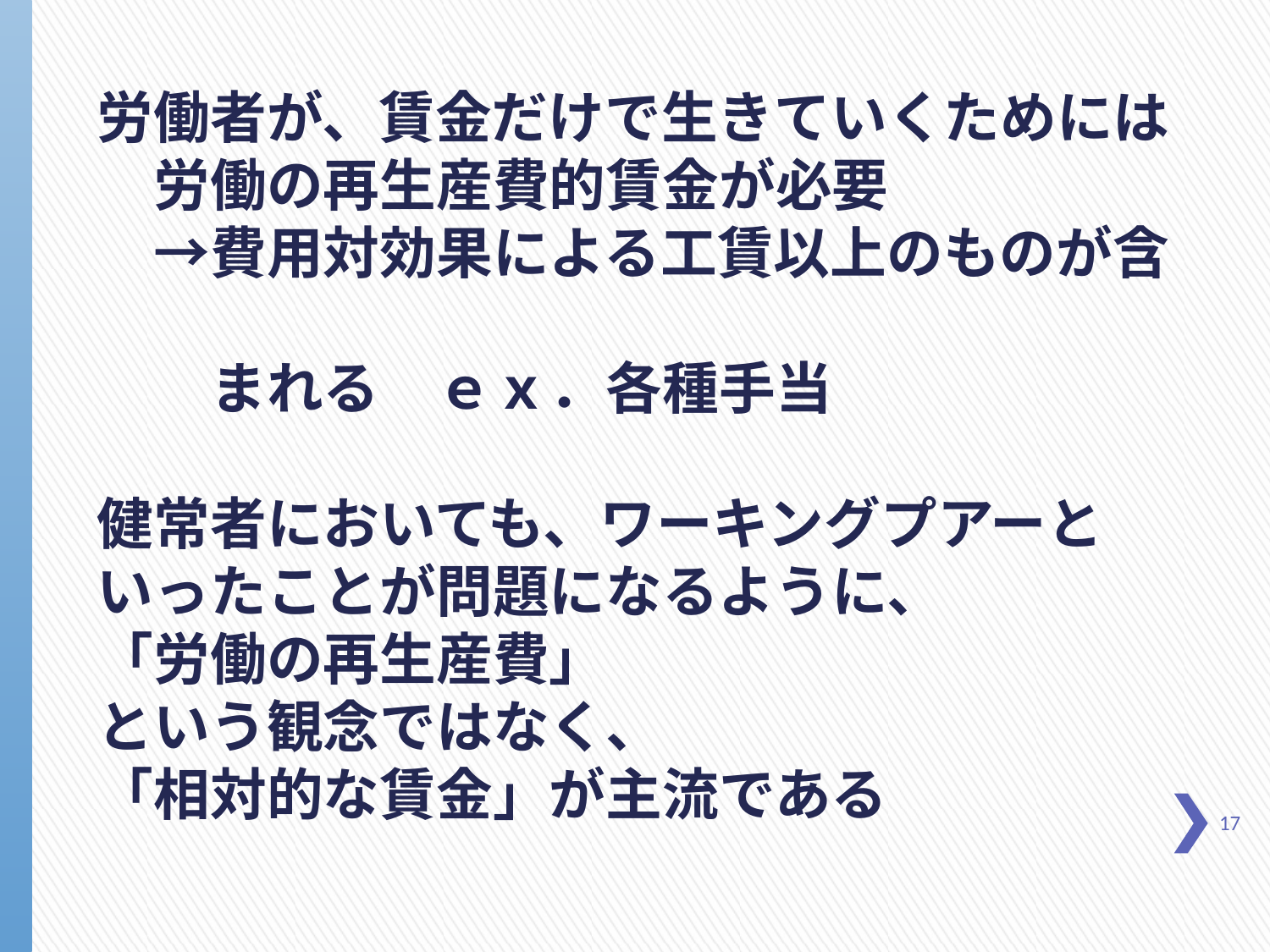

労働者が、賃金だけで生きていくためには　労働の再生産費的賃金が必要
　→費用対効果による工賃以上のものが含
　　まれる　ｅｘ．各種手当

健常者においても、ワーキングプアーといったことが問題になるように、
「労働の再生産費」
という観念ではなく、
「相対的な賃金」が主流である
17